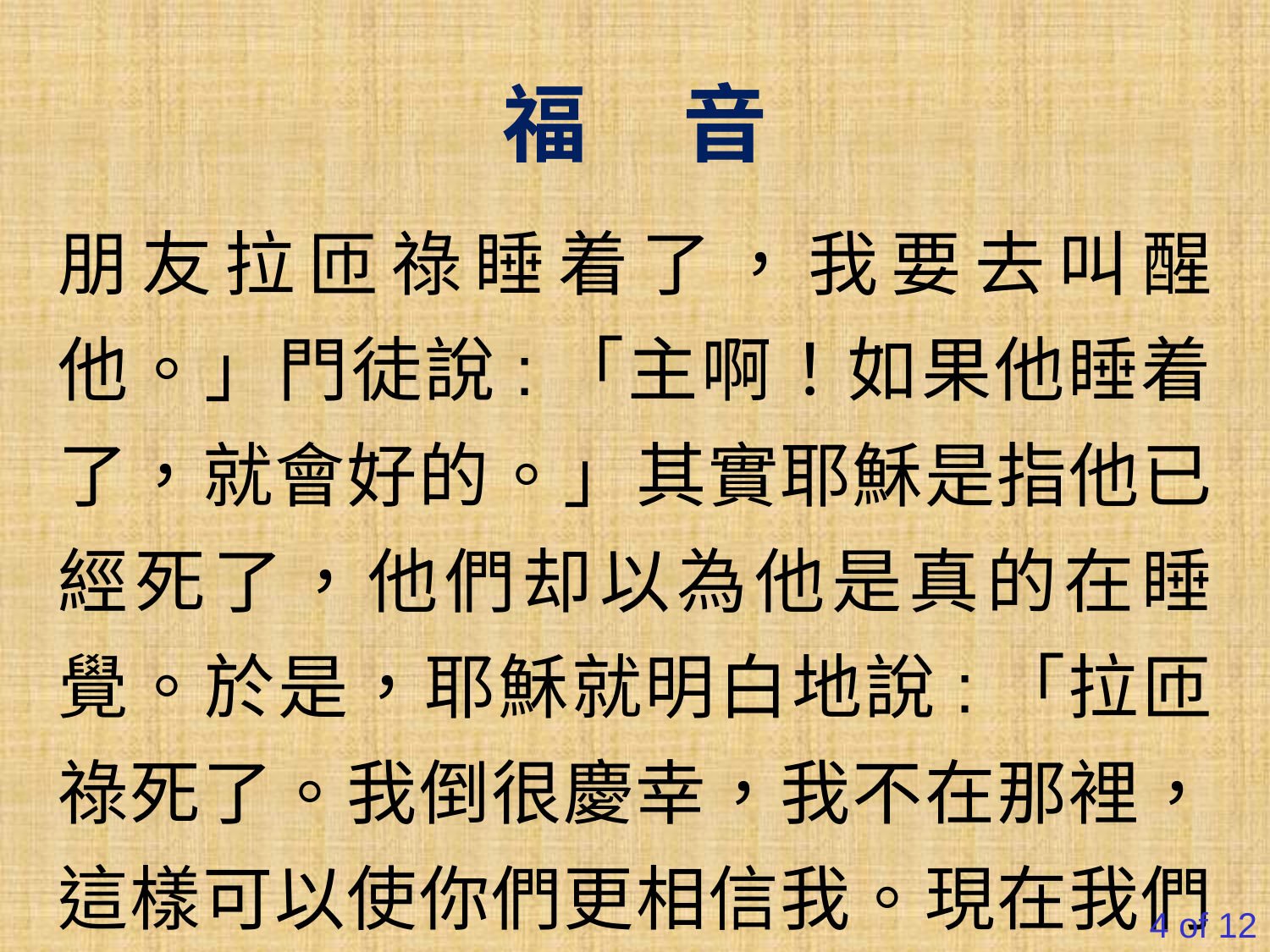

福     音

朋友拉匝祿睡着了，我要去叫醒他。」門徒說:「主啊！如果他睡着了，就會好的。」其實耶穌是指他已經死了，他們却以為他是真的在睡覺。於是，耶穌就明白地說:「拉匝祿死了。我倒很慶幸，我不在那裡，這樣可以使你們更相信我。現在我們到他那裡去
4 of 12